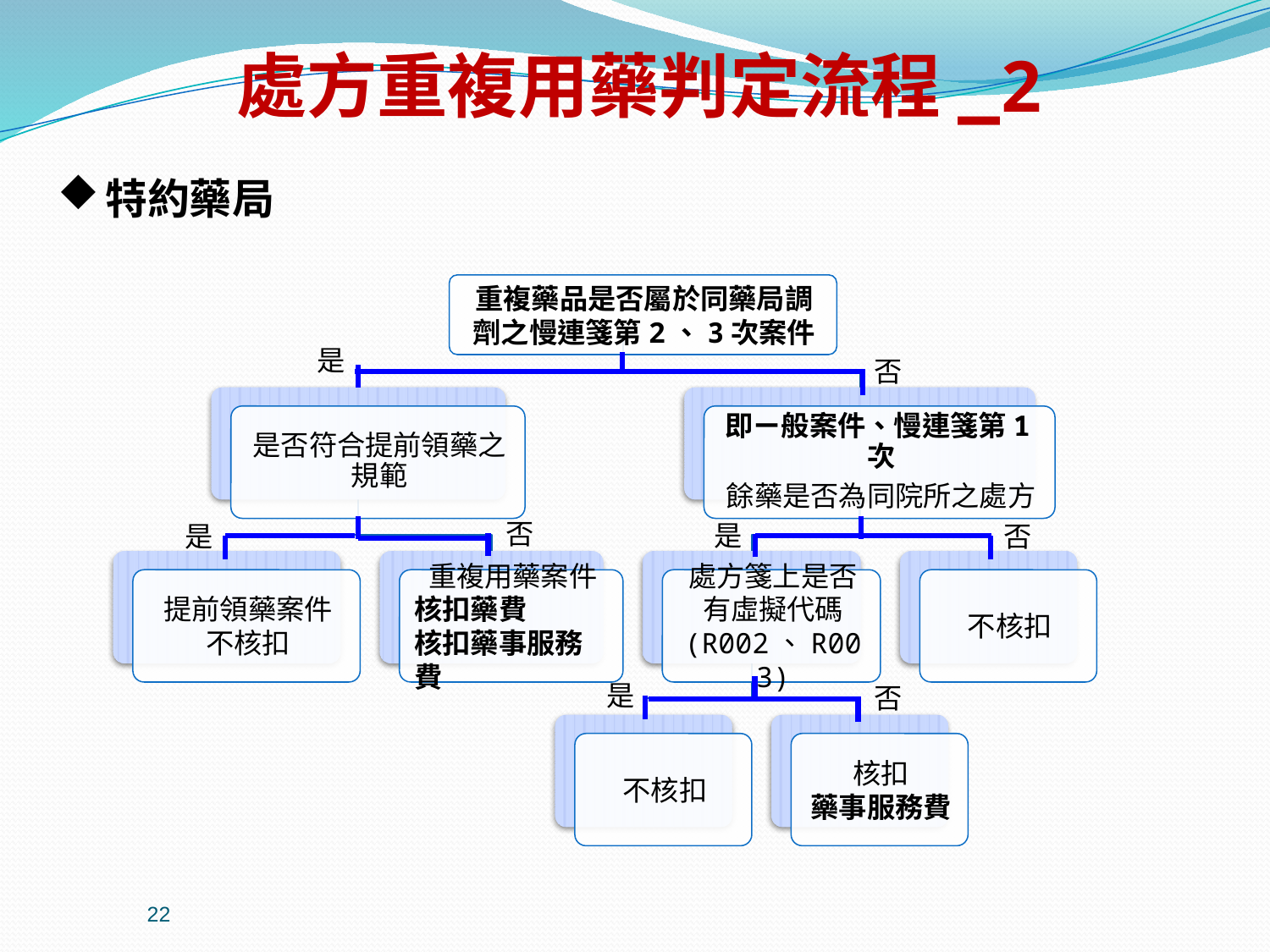

# 處方重複用藥判定流程_2
特約藥局
重複藥品是否屬於同藥局調劑之慢連箋第2、3次案件
是否符合提前領藥之規範
提前領藥案件
不核扣
重複用藥案件
核扣藥費
核扣藥事服務費
即ㄧ般案件、慢連箋第1次
餘藥是否為同院所之處方
處方箋上是否有虛擬代碼
(R002、R003)
不核扣
核扣
藥事服務費
不核扣
是
否
否
是
是
否
是
否
22